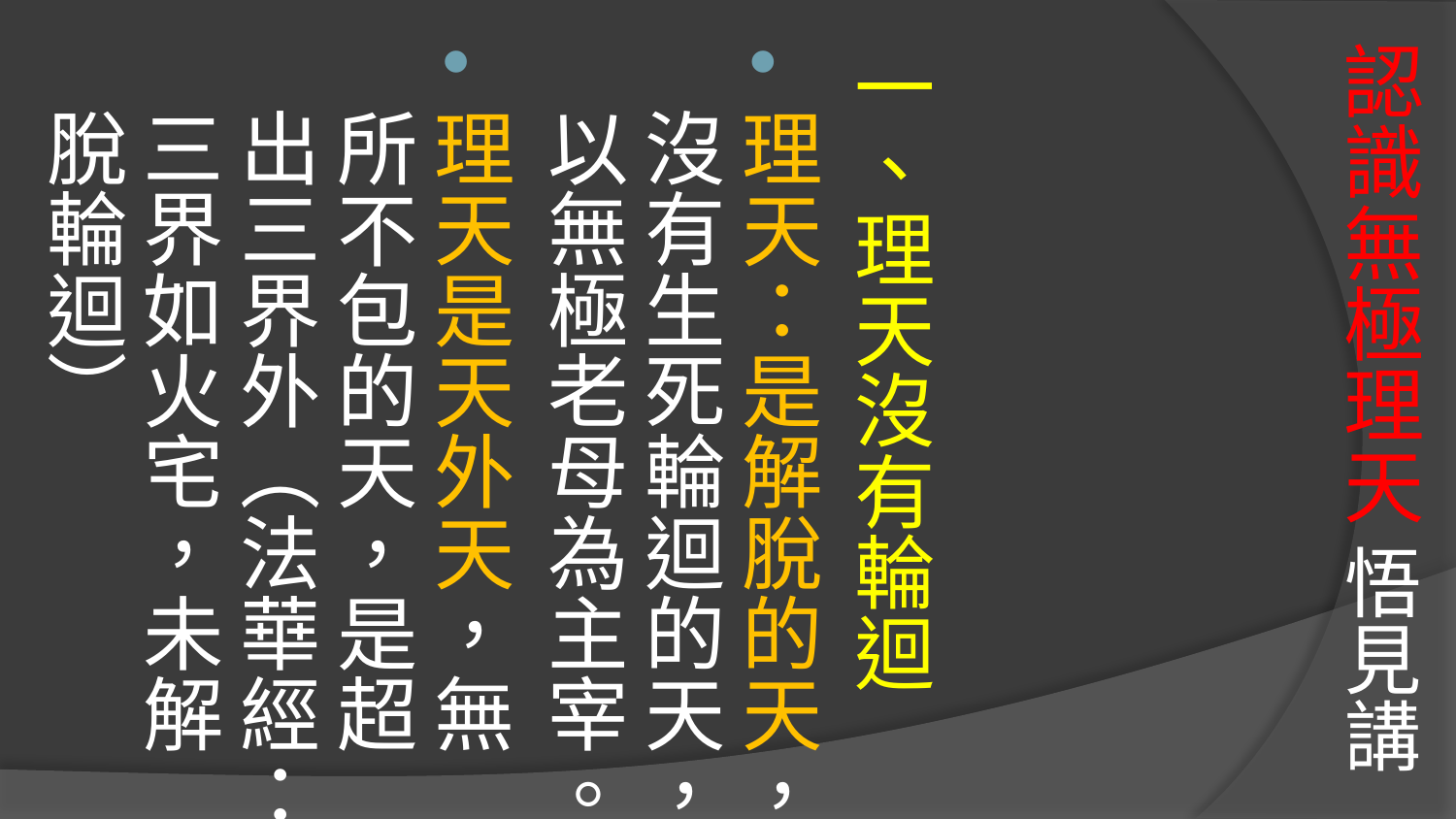

# 認識無極理天 悟見講
一、理天沒有輪迴
理天：是解脫的天，沒有生死輪迴的天，以無極老母為主宰。
理天是天外天，無所不包的天，是超出三界外（法華經：三界如火宅，未解脫輪迴）